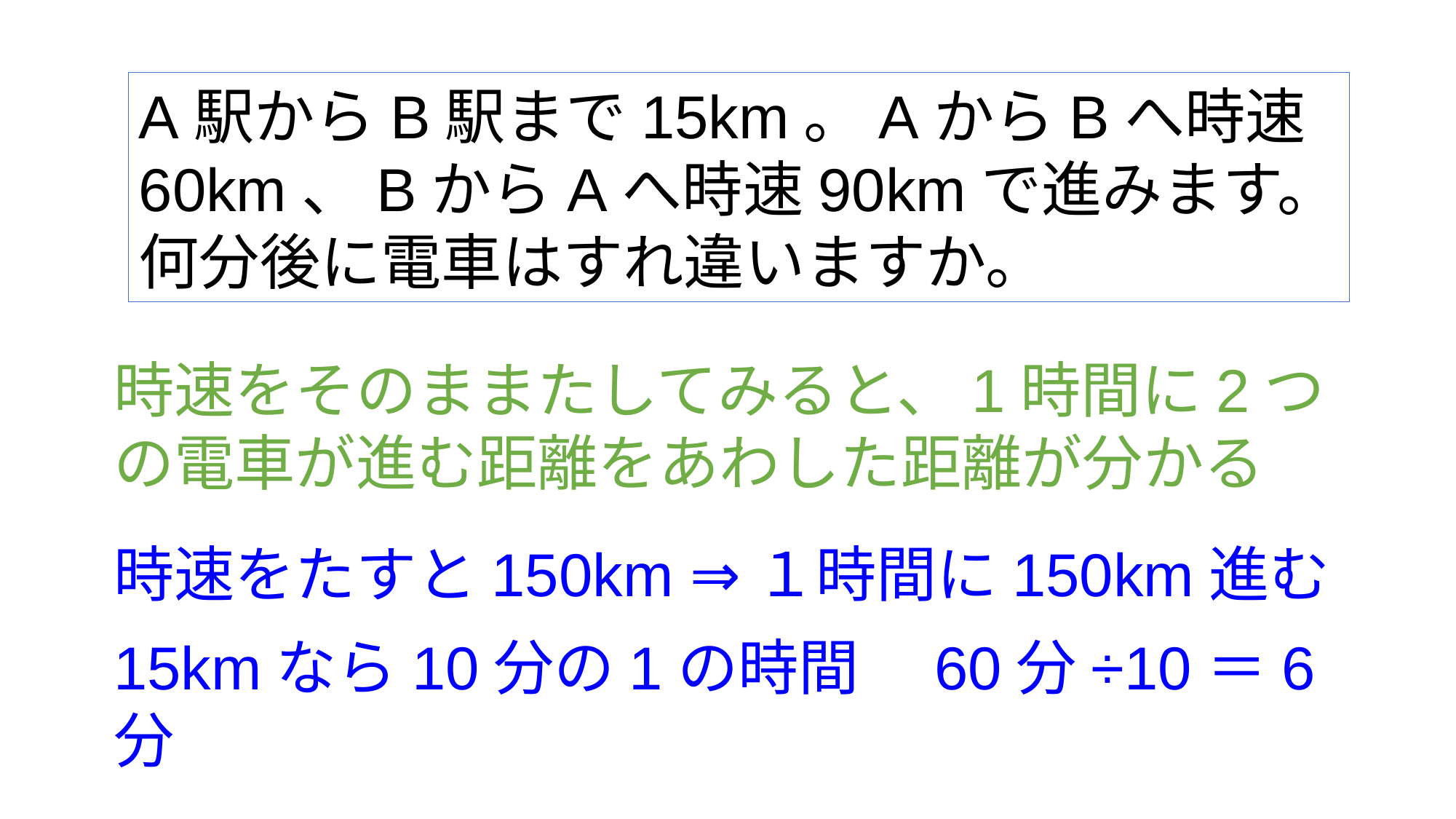

A駅からB駅まで15km。AからBへ時速
60km、BからAへ時速90kmで進みます。
何分後に電車はすれ違いますか。
時速をそのままたしてみると、1時間に2つの電車が進む距離をあわした距離が分かる
時速をたすと150km ⇒１時間に150km進む
15kmなら10分の1の時間　60分÷10＝6分